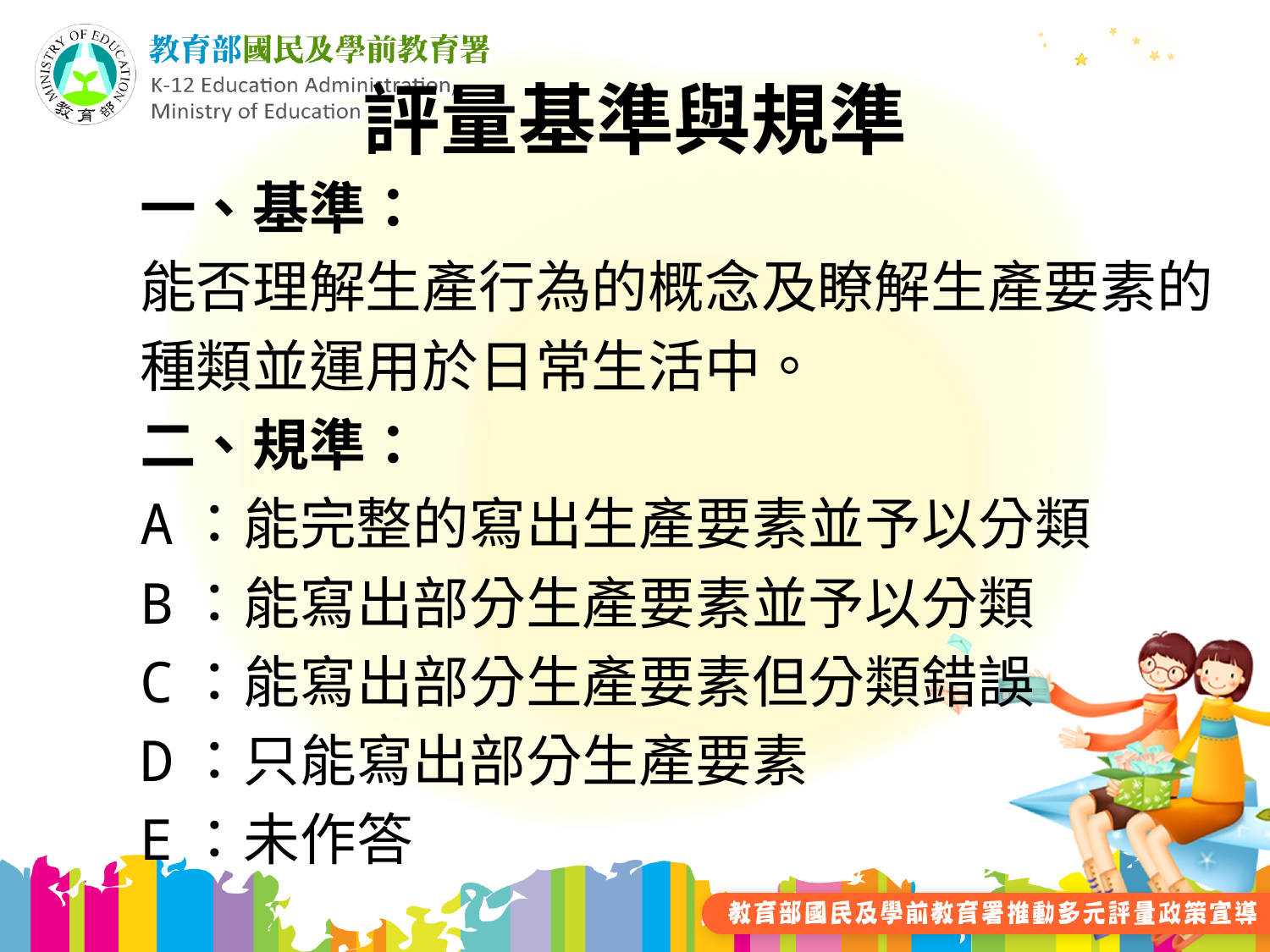

# 評量基準與規準
一、基準：
能否理解生產行為的概念及瞭解生產要素的
種類並運用於日常生活中。
二、規準：
A：能完整的寫出生產要素並予以分類
B：能寫出部分生產要素並予以分類
C：能寫出部分生產要素但分類錯誤
D：只能寫出部分生產要素
E：未作答